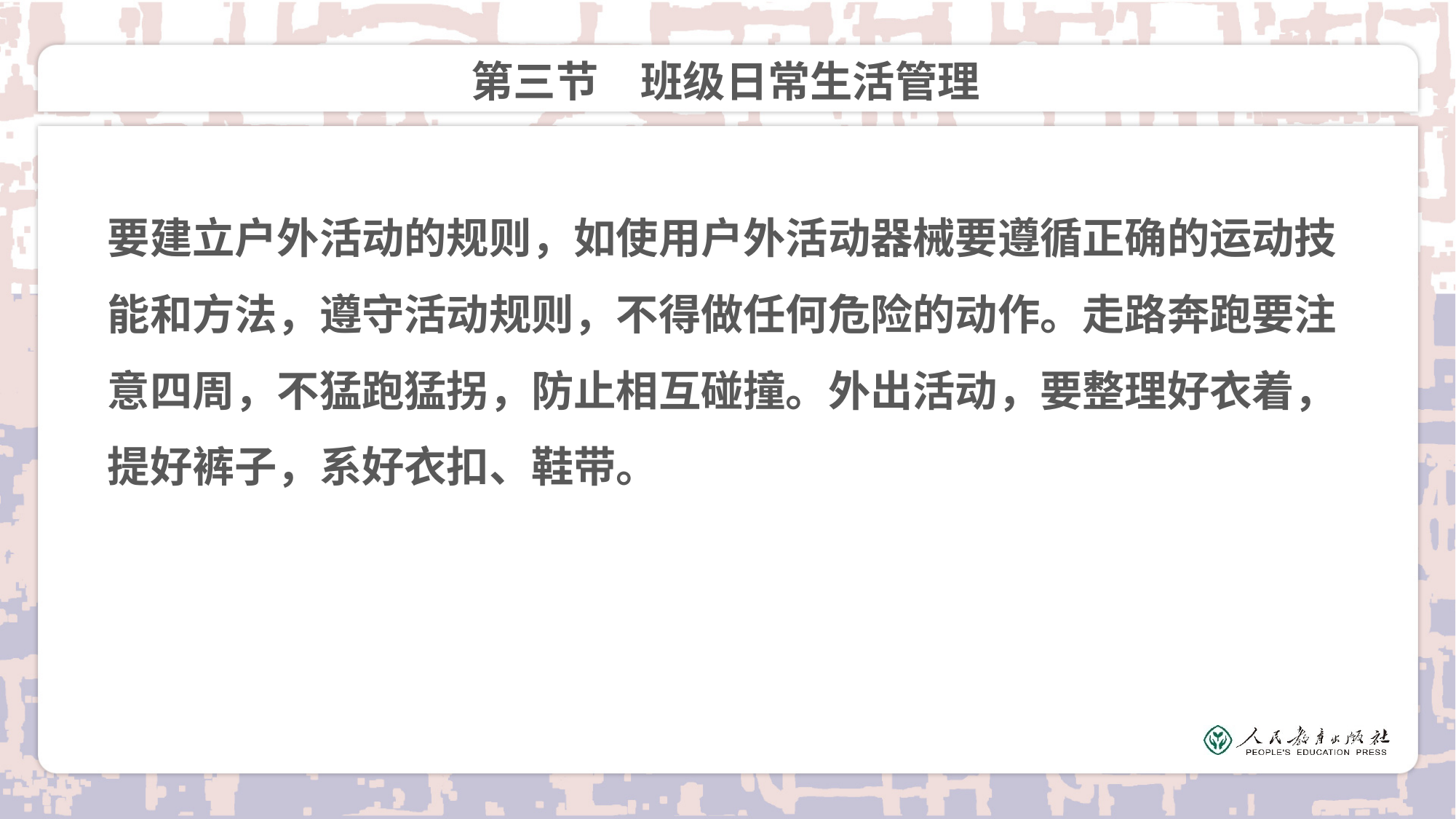

# 第三节　班级日常生活管理
要建立户外活动的规则，如使用户外活动器械要遵循正确的运动技能和方法，遵守活动规则，不得做任何危险的动作。走路奔跑要注意四周，不猛跑猛拐，防止相互碰撞。外出活动，要整理好衣着，提好裤子，系好衣扣、鞋带。